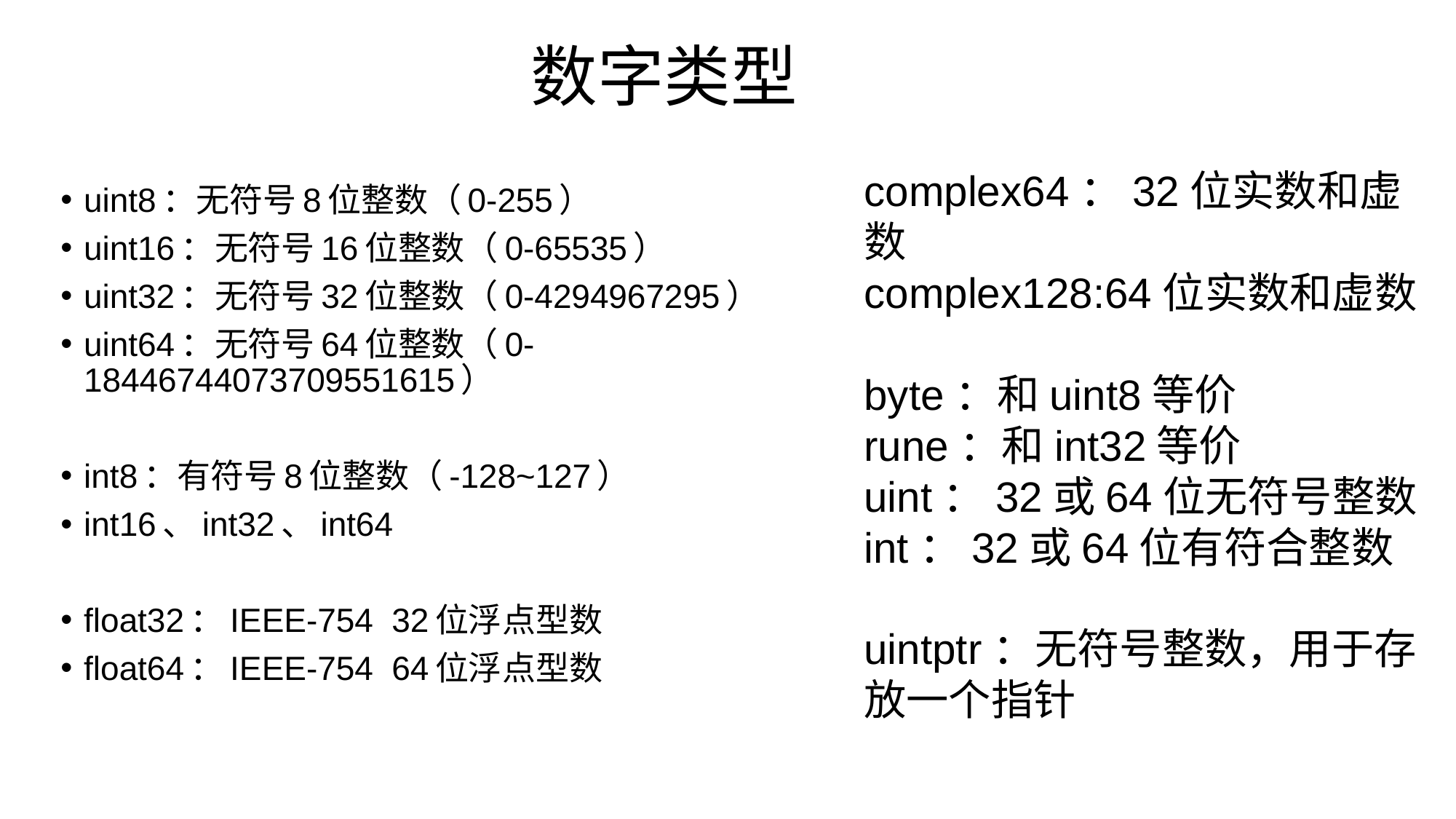

# 数字类型
complex64：32位实数和虚数
complex128:64位实数和虚数

byte：和uint8等价
rune：和int32等价
uint：32或64位无符号整数
int：32或64位有符合整数

uintptr：无符号整数，用于存放一个指针

uint8：无符号8位整数（0-255）
uint16：无符号16位整数（0-65535）
uint32：无符号32位整数（0-4294967295）
uint64：无符号64位整数（0-18446744073709551615）

int8：有符号8位整数（-128~127）
int16、int32、int64

float32：IEEE-754  32位浮点型数
float64：IEEE-754  64位浮点型数